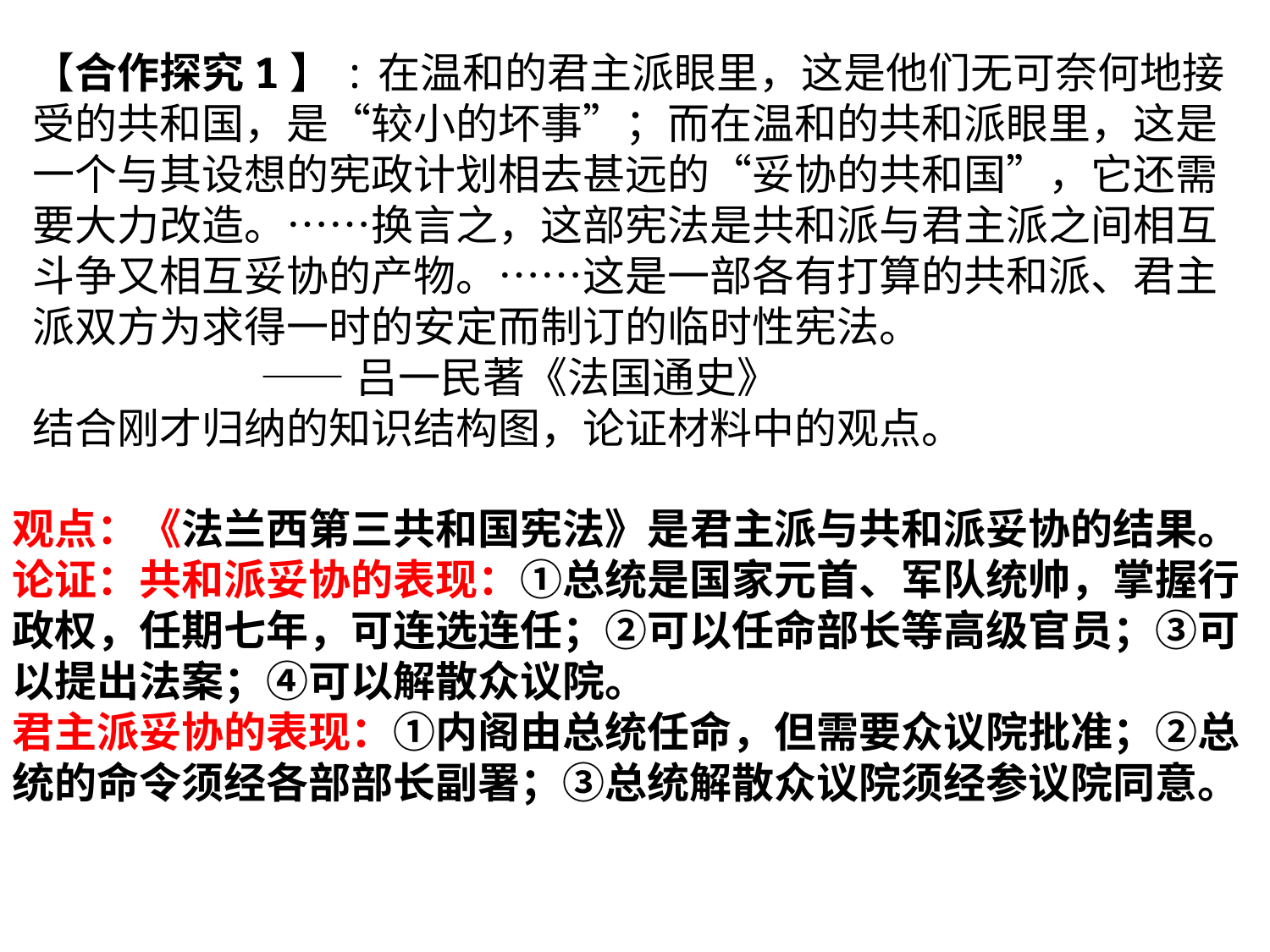

【合作探究1】:在温和的君主派眼里，这是他们无可奈何地接受的共和国，是“较小的坏事”；而在温和的共和派眼里，这是一个与其设想的宪政计划相去甚远的“妥协的共和国”，它还需要大力改造。……换言之，这部宪法是共和派与君主派之间相互斗争又相互妥协的产物。……这是一部各有打算的共和派、君主派双方为求得一时的安定而制订的临时性宪法。
                        ——吕一民著《法国通史》
结合刚才归纳的知识结构图，论证材料中的观点。

观点：《法兰西第三共和国宪法》是君主派与共和派妥协的结果。
论证：共和派妥协的表现：①总统是国家元首、军队统帅，掌握行政权，任期七年，可连选连任；②可以任命部长等高级官员；③可以提出法案；④可以解散众议院。
君主派妥协的表现：①内阁由总统任命，但需要众议院批准；②总统的命令须经各部部长副署；③总统解散众议院须经参议院同意。